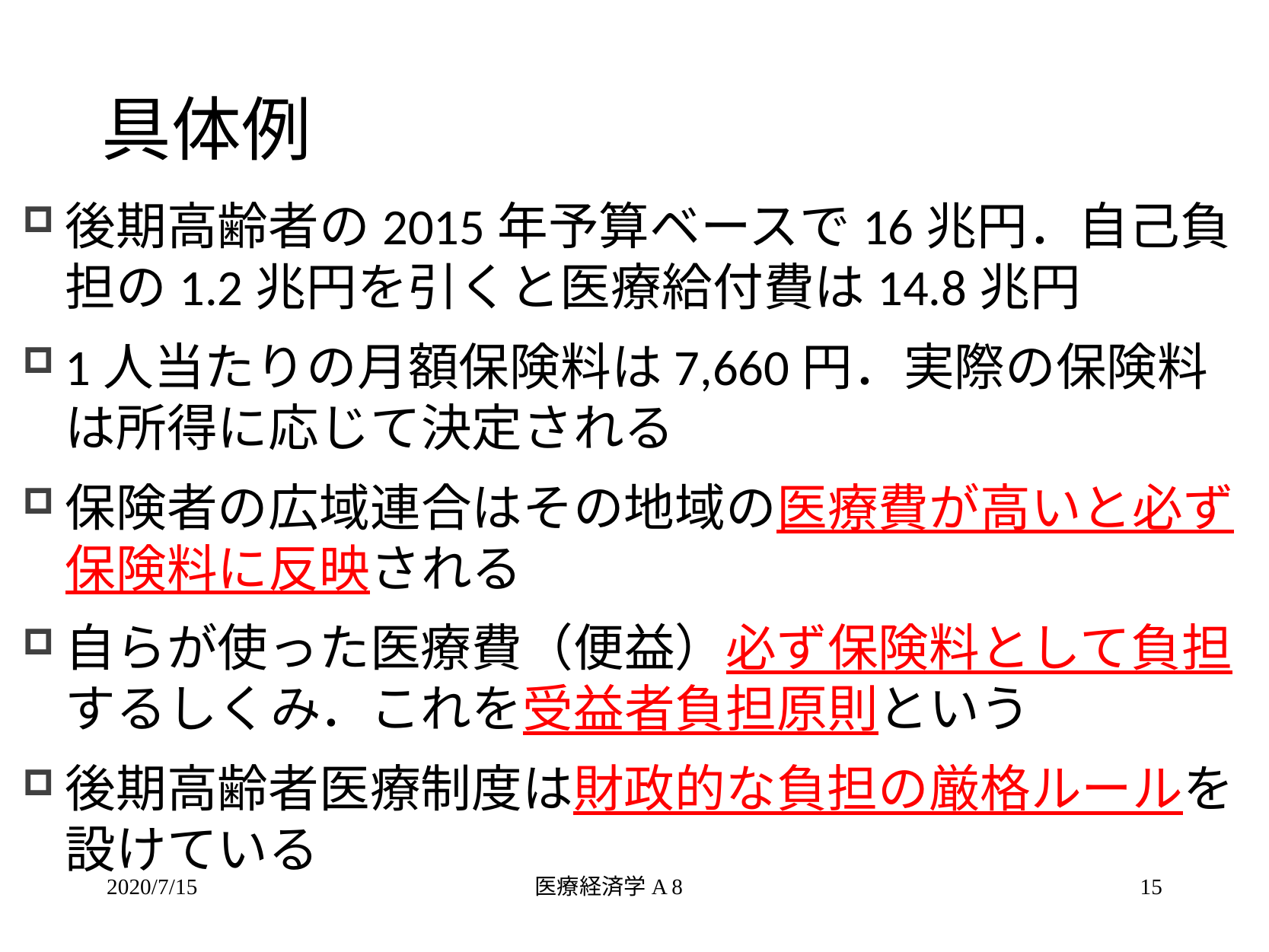

# 具体例
後期高齢者の2015年予算ベースで16兆円．自己負担の1.2兆円を引くと医療給付費は14.8兆円
1人当たりの月額保険料は7,660円．実際の保険料は所得に応じて決定される
保険者の広域連合はその地域の医療費が高いと必ず保険料に反映される
自らが使った医療費（便益）必ず保険料として負担するしくみ．これを受益者負担原則という
後期高齢者医療制度は財政的な負担の厳格ルールを設けている

2020/7/15
医療経済学A 8
15